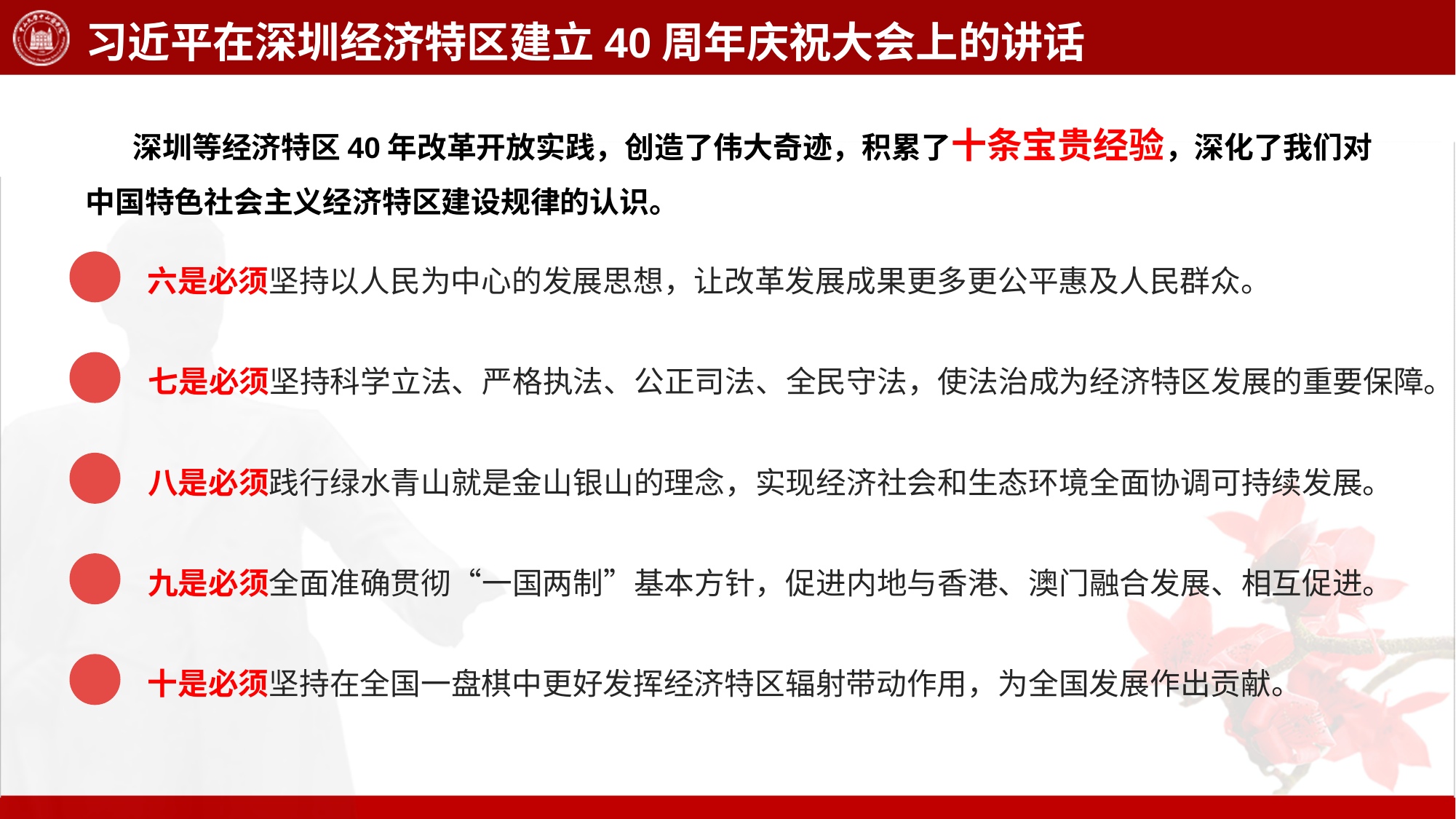

习近平在深圳经济特区建立40周年庆祝大会上的讲话
      深圳等经济特区40年改革开放实践，创造了伟大奇迹，积累了十条宝贵经验，深化了我们对中国特色社会主义经济特区建设规律的认识。

六是必须坚持以人民为中心的发展思想，让改革发展成果更多更公平惠及人民群众。

七是必须坚持科学立法、严格执法、公正司法、全民守法，使法治成为经济特区发展的重要保障。

八是必须践行绿水青山就是金山银山的理念，实现经济社会和生态环境全面协调可持续发展。

九是必须全面准确贯彻“一国两制”基本方针，促进内地与香港、澳门融合发展、相互促进。

十是必须坚持在全国一盘棋中更好发挥经济特区辐射带动作用，为全国发展作出贡献。